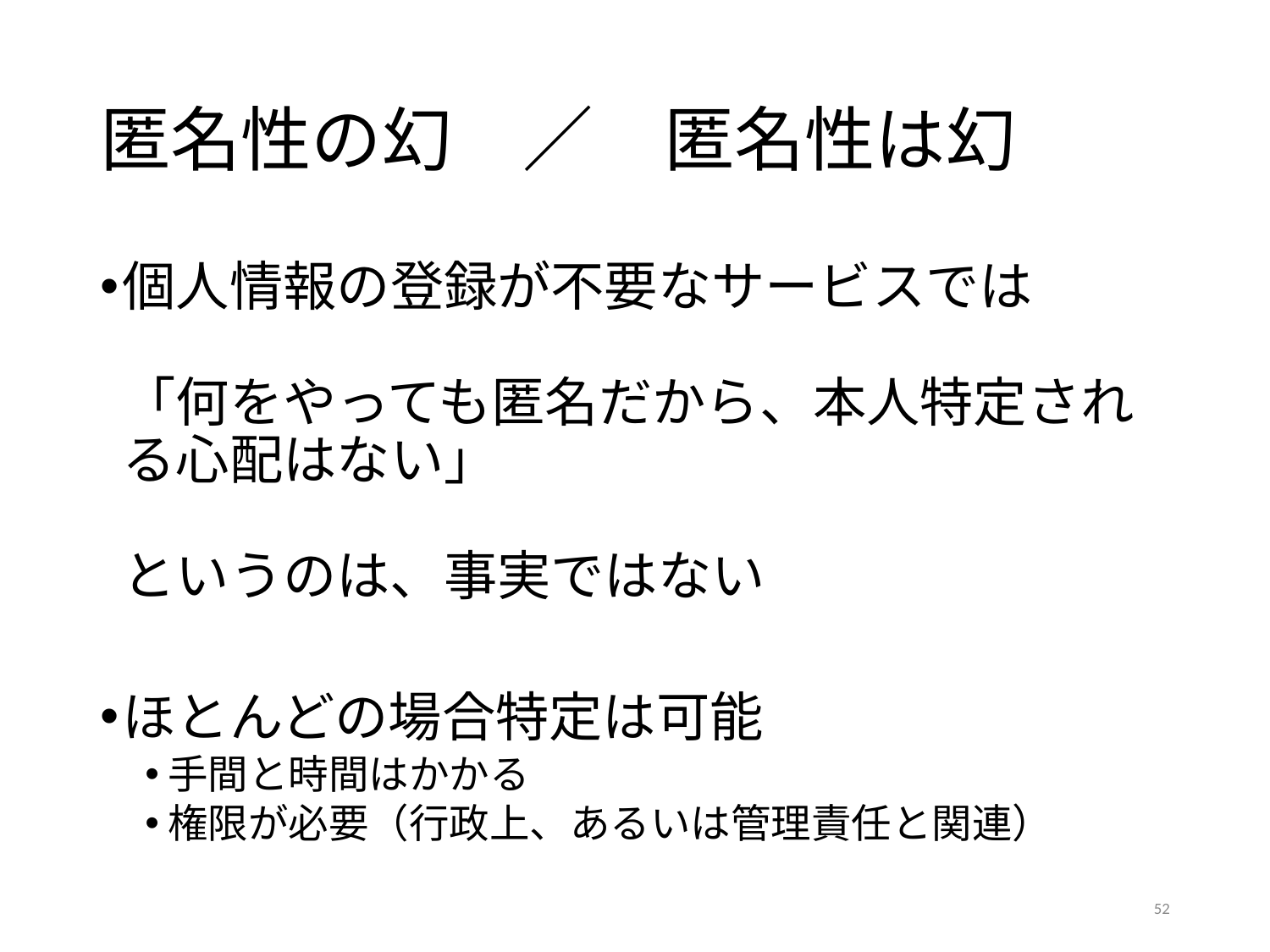

# 匿名性の幻　／　匿名性は幻
個人情報の登録が不要なサービスでは
「何をやっても匿名だから、本人特定される心配はない」
というのは、事実ではない

ほとんどの場合特定は可能
手間と時間はかかる
権限が必要（行政上、あるいは管理責任と関連）
52